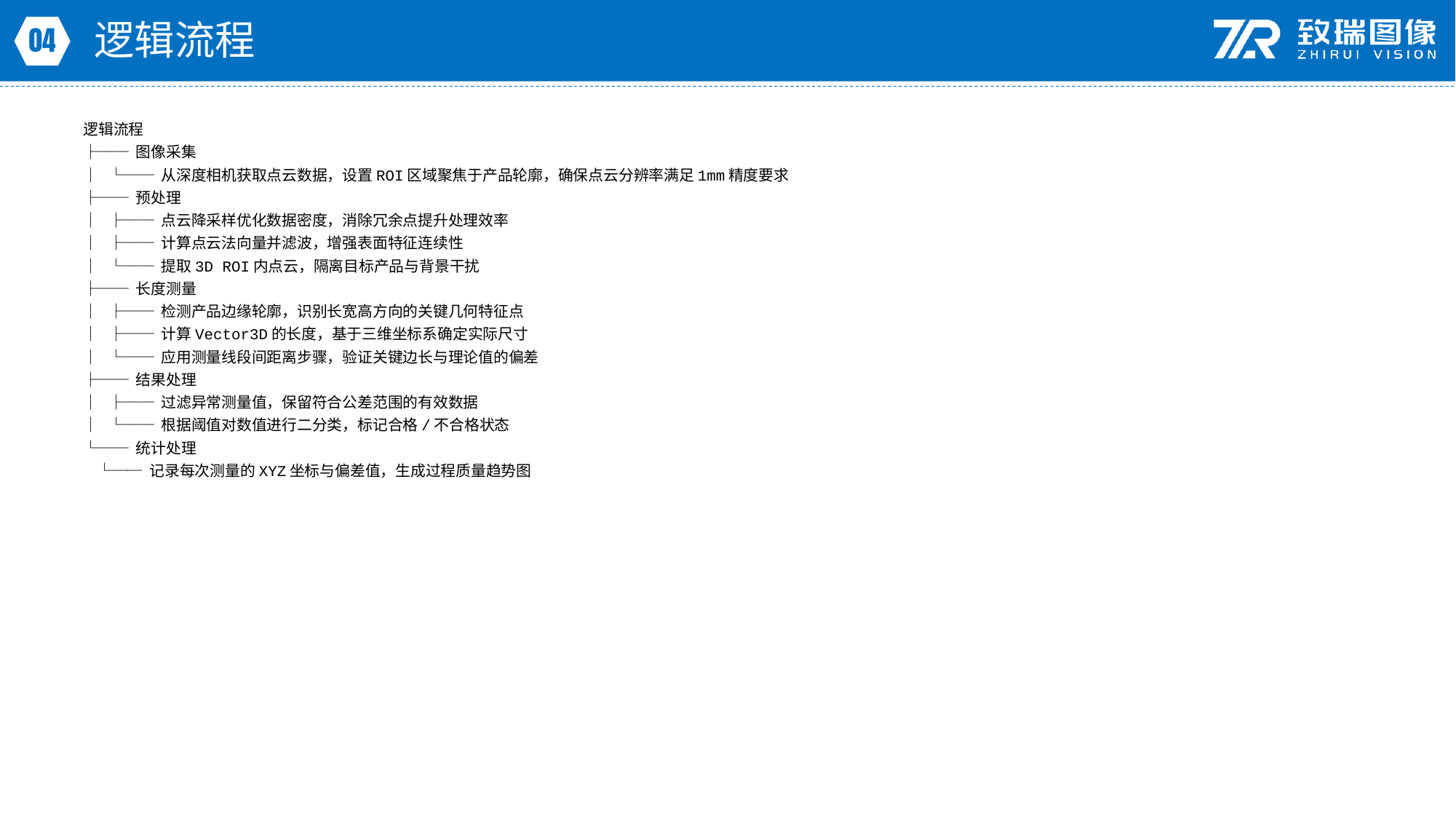

逻辑流程
04

逻辑流程
├── 图像采集
│   └── 从深度相机获取点云数据，设置ROI区域聚焦于产品轮廓，确保点云分辨率满足1mm精度要求
├── 预处理
│   ├── 点云降采样优化数据密度，消除冗余点提升处理效率
│   ├── 计算点云法向量并滤波，增强表面特征连续性
│   └── 提取3D ROI内点云，隔离目标产品与背景干扰
├── 长度测量
│   ├── 检测产品边缘轮廓，识别长宽高方向的关键几何特征点
│   ├── 计算Vector3D的长度，基于三维坐标系确定实际尺寸
│   └── 应用测量线段间距离步骤，验证关键边长与理论值的偏差
├── 结果处理
│   ├── 过滤异常测量值，保留符合公差范围的有效数据
│   └── 根据阈值对数值进行二分类，标记合格/不合格状态
└── 统计处理
    └── 记录每次测量的XYZ坐标与偏差值，生成过程质量趋势图